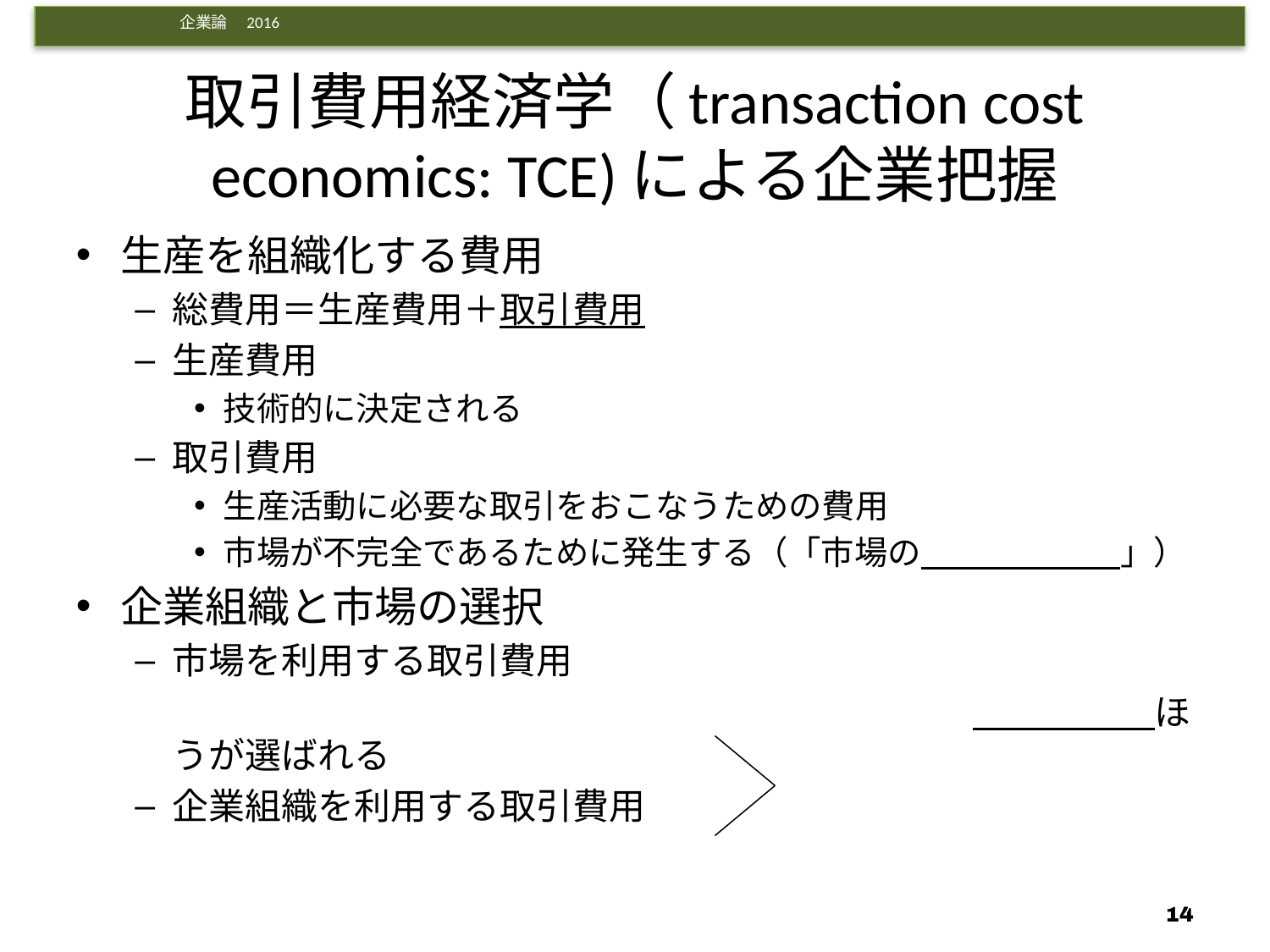

# 取引費用経済学（transaction cost economics: TCE)による企業把握
生産を組織化する費用
総費用＝生産費用＋取引費用
生産費用
技術的に決定される
取引費用
生産活動に必要な取引をおこなうための費用
市場が不完全であるために発生する（「市場の　　　　　　」）
企業組織と市場の選択
市場を利用する取引費用
　　　　　　　　　　　　　　　　　　　　　　　　　　　　ほうが選ばれる
企業組織を利用する取引費用

14